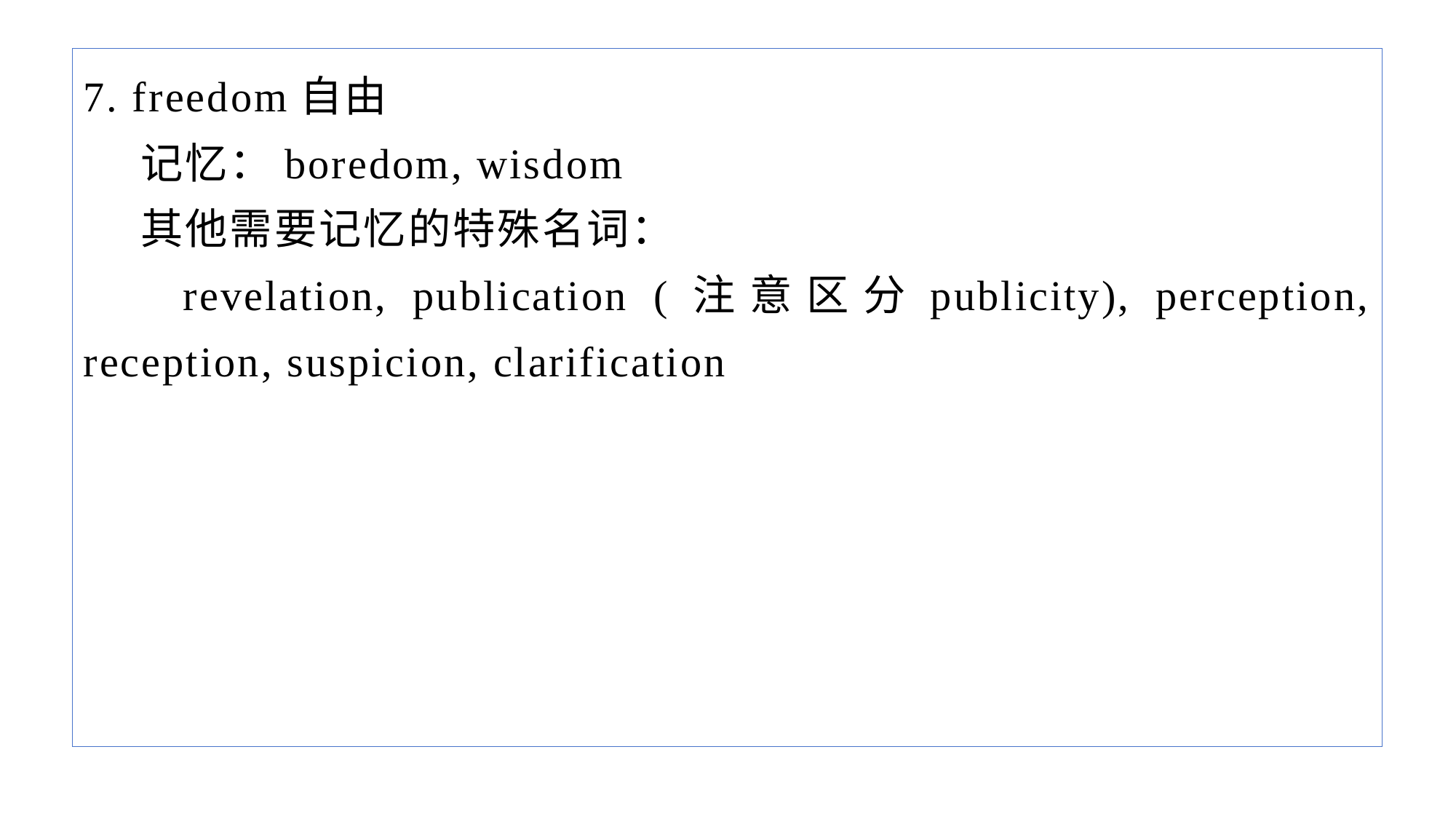

7. freedom自由
    记忆：boredom, wisdom
    其他需要记忆的特殊名词：
    revelation, publication (注意区分publicity), perception, reception, suspicion, clarification